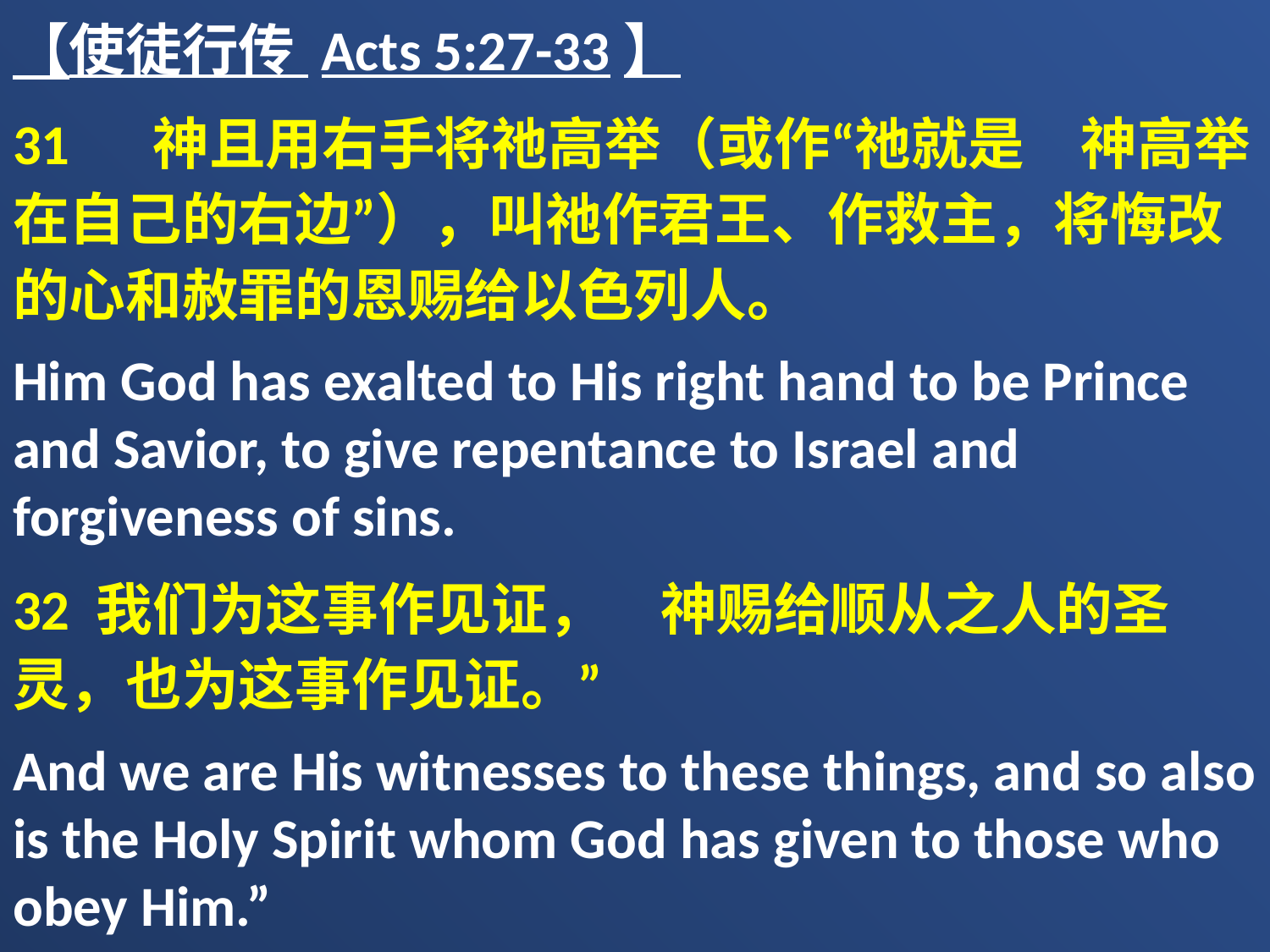

【使徒行传 Acts 5:27-33】
31 　神且用右手将祂高举（或作“祂就是　神高举在自己的右边”），叫祂作君王、作救主，将悔改的心和赦罪的恩赐给以色列人。
Him God has exalted to His right hand to be Prince and Savior, to give repentance to Israel and forgiveness of sins.
32 我们为这事作见证，　神赐给顺从之人的圣灵，也为这事作见证。”
And we are His witnesses to these things, and so also is the Holy Spirit whom God has given to those who obey Him.”